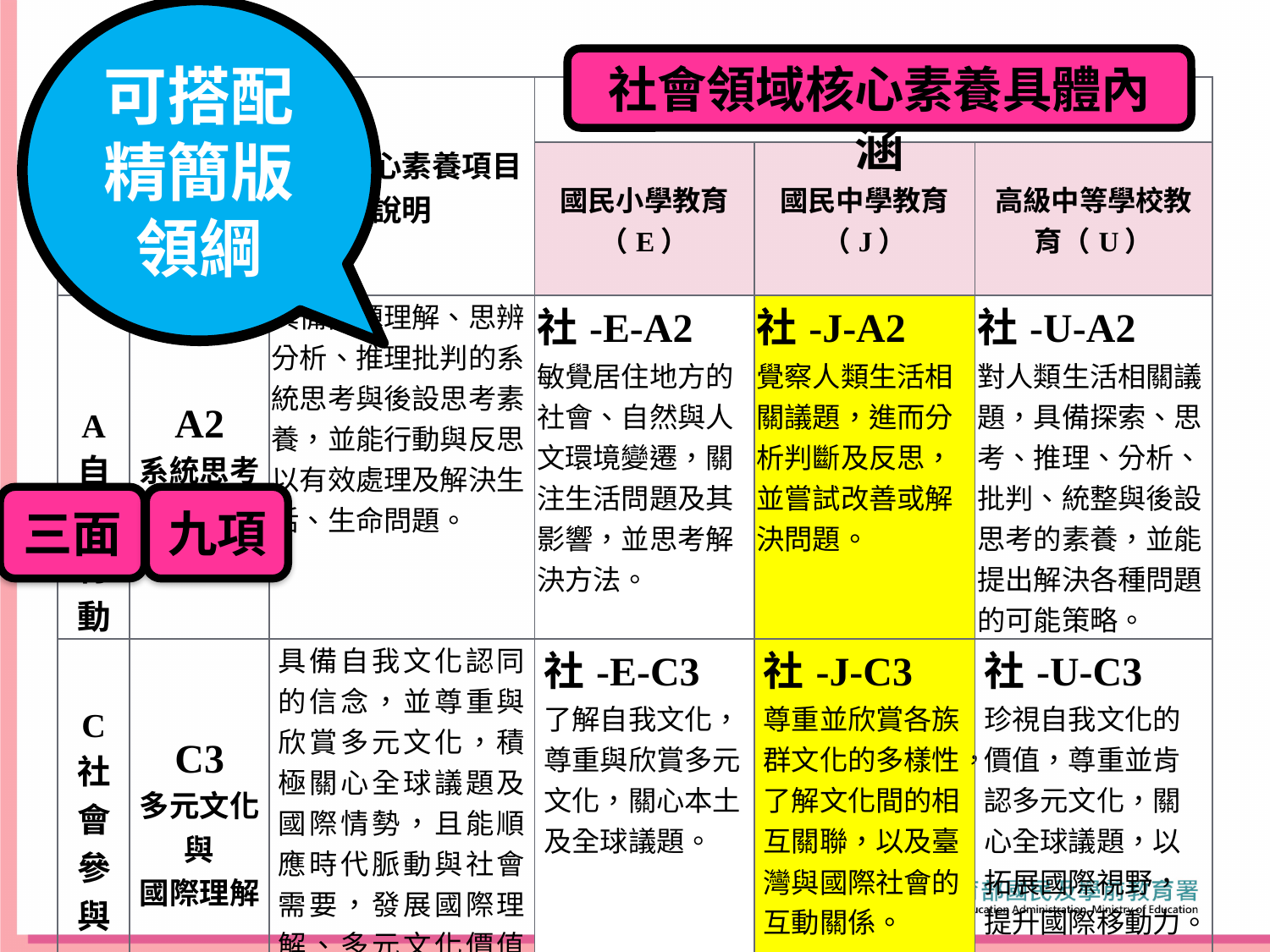

可搭配精簡版領綱
社會領域核心素養具體內涵
| 總綱核心素養面向 | 總綱 核心素養 項目 | 總綱核心素養項目說明 | 社會領域核心素養具體內涵 |  |  |
| --- | --- | --- | --- | --- | --- |
|  |  |  | 國民小學教育 （E） | 國民中學教育 （J） | 高級中等學校教育（U） |
| A 自 主 行 動 | A2 系統思考 與 解決問題 | 具備問題理解、思辨分析、推理批判的系統思考與後設思考素養，並能行動與反思，以有效處理及解決生活、生命問題。 | 社-E-A2 敏覺居住地方的社會、自然與人文環境變遷，關注生活問題及其影響，並思考解決方法。 | 社-J-A2 覺察人類生活相關議題，進而分析判斷及反思，並嘗試改善或解決問題。 | 社-U-A2 對人類生活相關議題，具備探索、思考、推理、分析、批判、統整與後設思考的素養，並能提出解決各種問題的可能策略。 |
| C 社 會 參 與 | C3 多元文化 與 國際理解 | 具備自我文化認同的信念，並尊重與欣賞多元文化，積極關心全球議題及國際情勢，且能順應時代脈動與社會需要，發展國際理解、多元文化價值觀與世界和平的胸懷。 | 社-E-C3 了解自我文化，尊重與欣賞多元文化，關心本土及全球議題。 | 社-J-C3 尊重並欣賞各族群文化的多樣性，了解文化間的相互關聯，以及臺灣與國際社會的互動關係。 | 社-U-C3 珍視自我文化的價值，尊重並肯認多元文化，關心全球議題，以拓展國際視野，提升國際移動力。 |
九項
三面